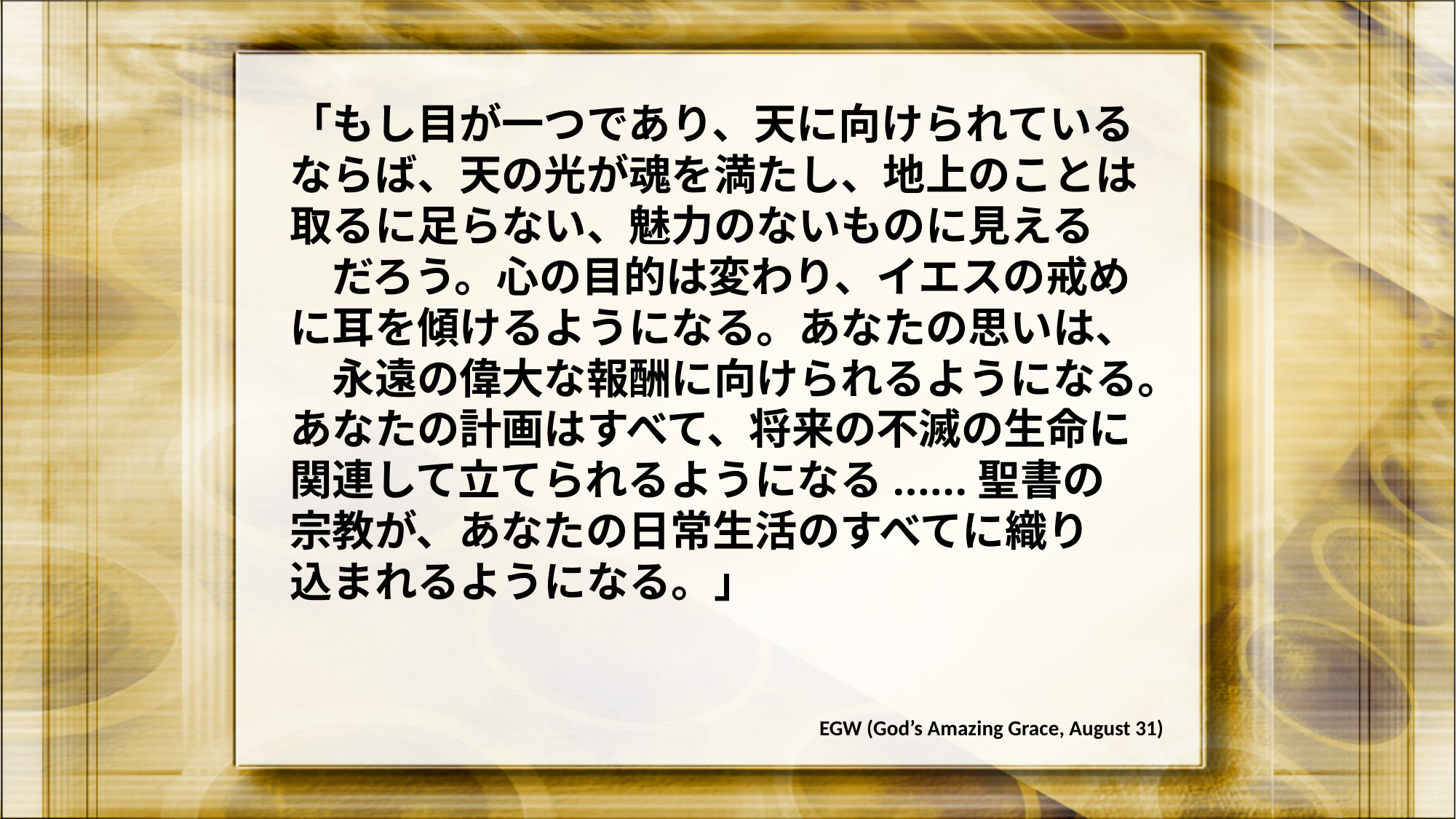

「もし目が一つであり、天に向けられているならば、天の光が魂を満たし、地上のことは取るに足らない、魅力のないものに見える　　だろう。心の目的は変わり、イエスの戒めに耳を傾けるようになる。あなたの思いは、　永遠の偉大な報酬に向けられるようになる。あなたの計画はすべて、将来の不滅の生命に関連して立てられるようになる......聖書の　宗教が、あなたの日常生活のすべてに織り　込まれるようになる。」
EGW (God’s Amazing Grace, August 31)